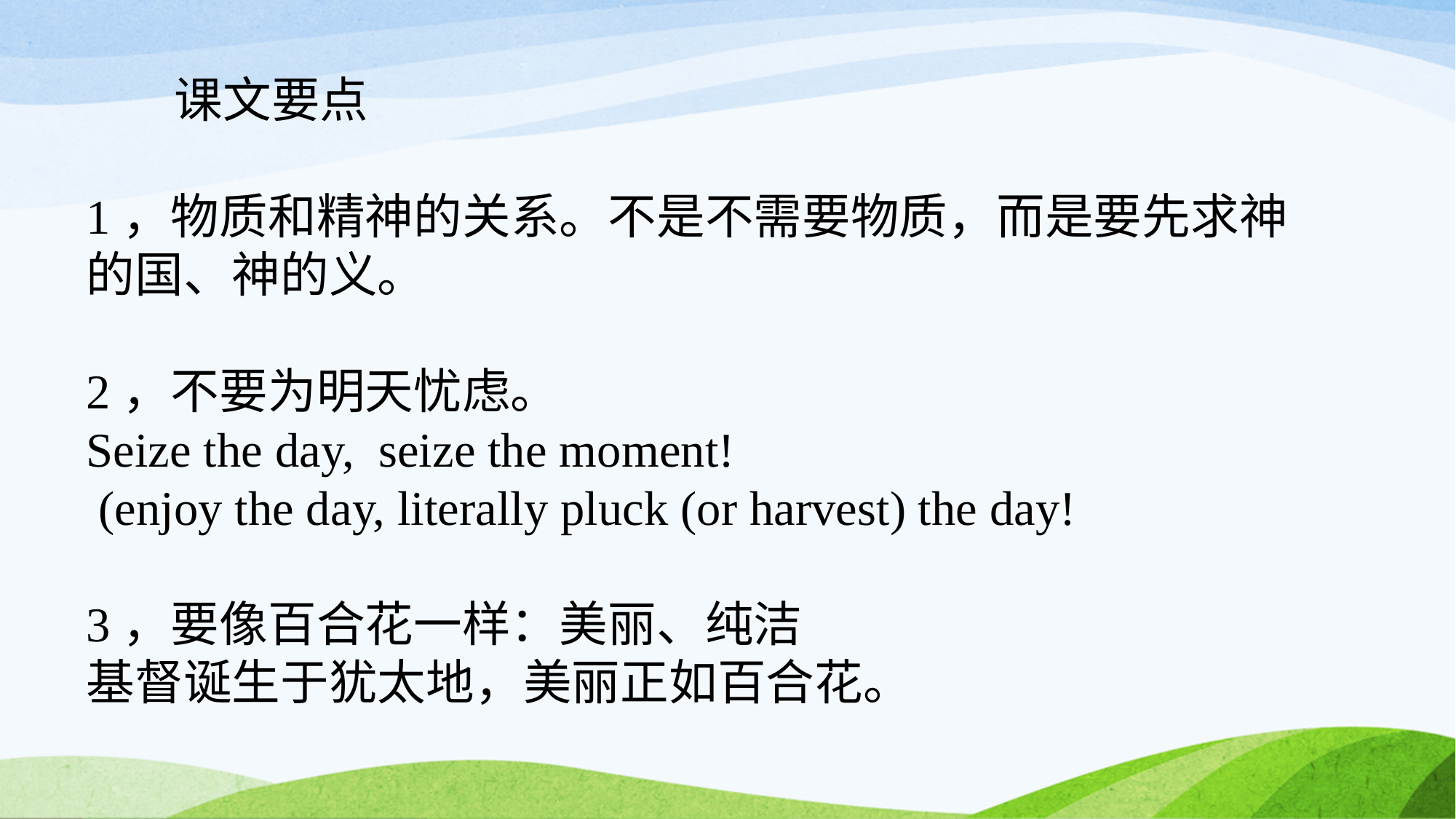

课文要点

1，物质和精神的关系。不是不需要物质，而是要先求神的国、神的义。

2，不要为明天忧虑。
Seize the day,  seize the moment!
 (enjoy the day, literally pluck (or harvest) the day!

3，要像百合花一样：美丽、纯洁
基督诞生于犹太地，美丽正如百合花。